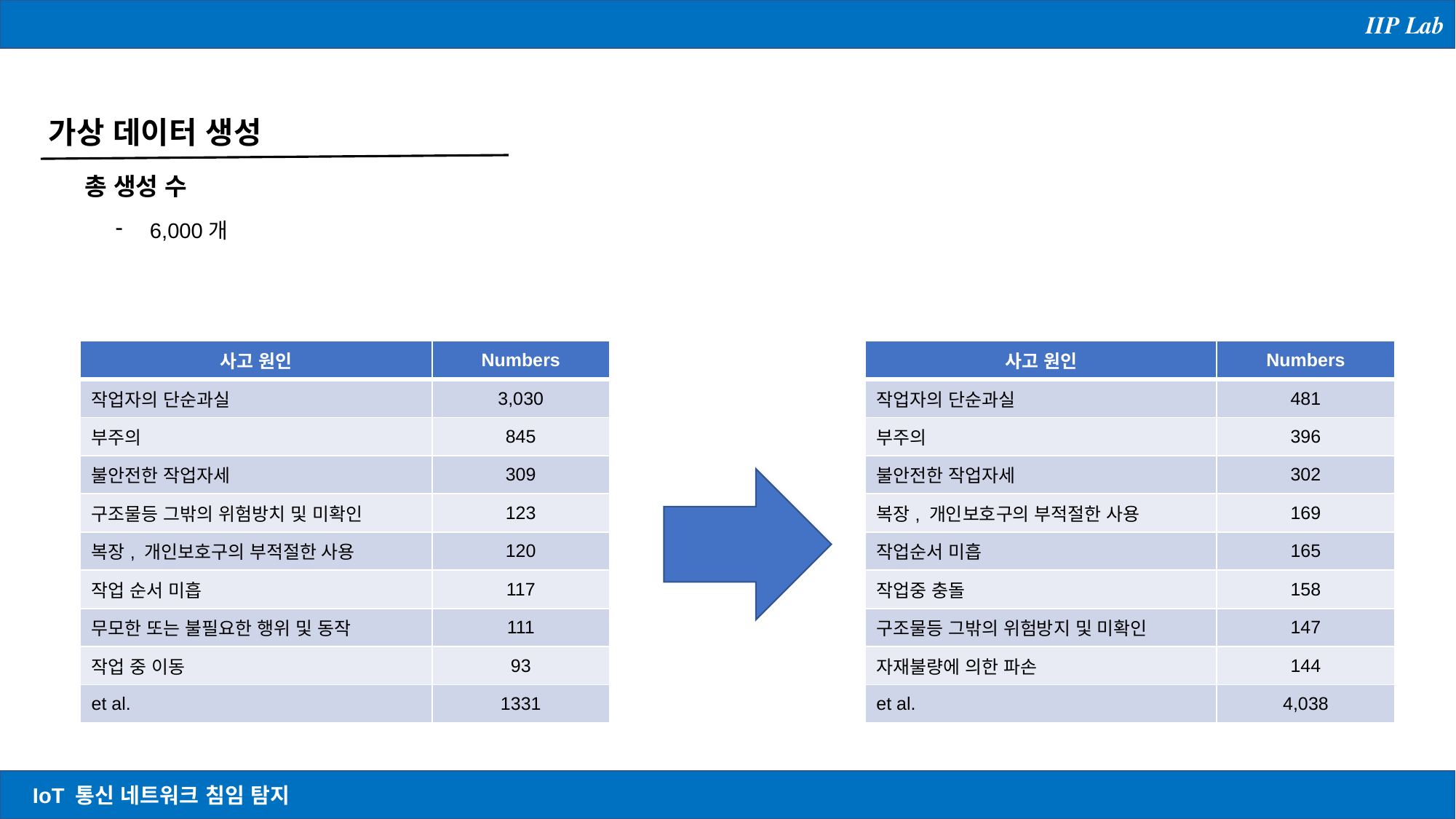

IIP Lab
가상 데이터 생성
총 생성 수
6,000개
| 사고 원인 | Numbers |
| --- | --- |
| 작업자의 단순과실 | 3,030 |
| 부주의 | 845 |
| 불안전한 작업자세 | 309 |
| 구조물등 그밖의 위험방치 및 미확인 | 123 |
| 복장, 개인보호구의 부적절한 사용 | 120 |
| 작업 순서 미흡 | 117 |
| 무모한 또는 불필요한 행위 및 동작 | 111 |
| 작업 중 이동 | 93 |
| et al. | 1331 |
| 사고 원인 | Numbers |
| --- | --- |
| 작업자의 단순과실 | 481 |
| 부주의 | 396 |
| 불안전한 작업자세 | 302 |
| 복장, 개인보호구의 부적절한 사용 | 169 |
| 작업순서 미흡 | 165 |
| 작업중 충돌 | 158 |
| 구조물등 그밖의 위험방지 및 미확인 | 147 |
| 자재불량에 의한 파손 | 144 |
| et al. | 4,038 |

IoT 통신 네트워크 침임 탐지